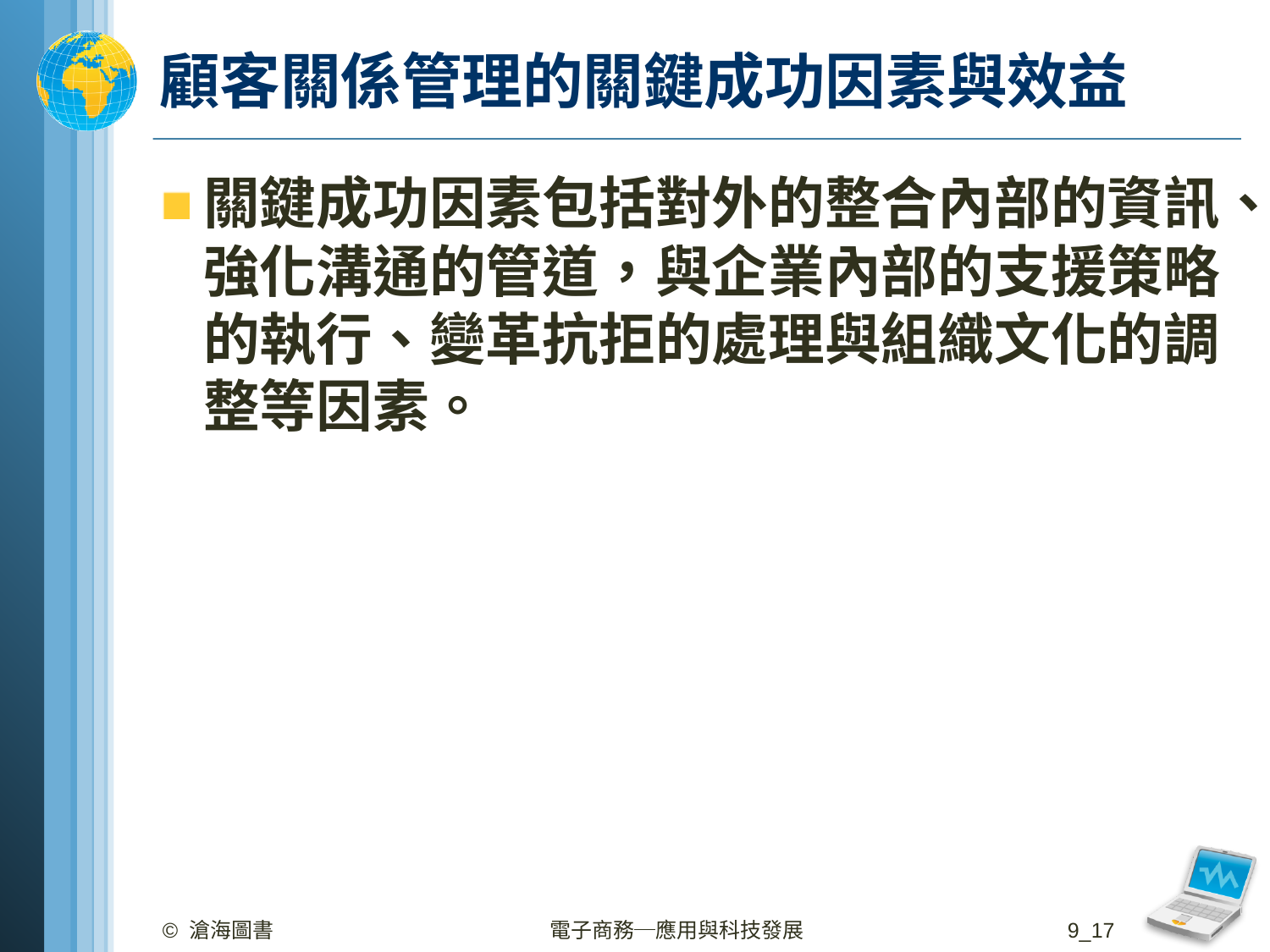

# 顧客關係管理的關鍵成功因素與效益
關鍵成功因素包括對外的整合內部的資訊、強化溝通的管道，與企業內部的支援策略的執行、變革抗拒的處理與組織文化的調整等因素。
© 滄海圖書
電子商務─應用與科技發展
9_17